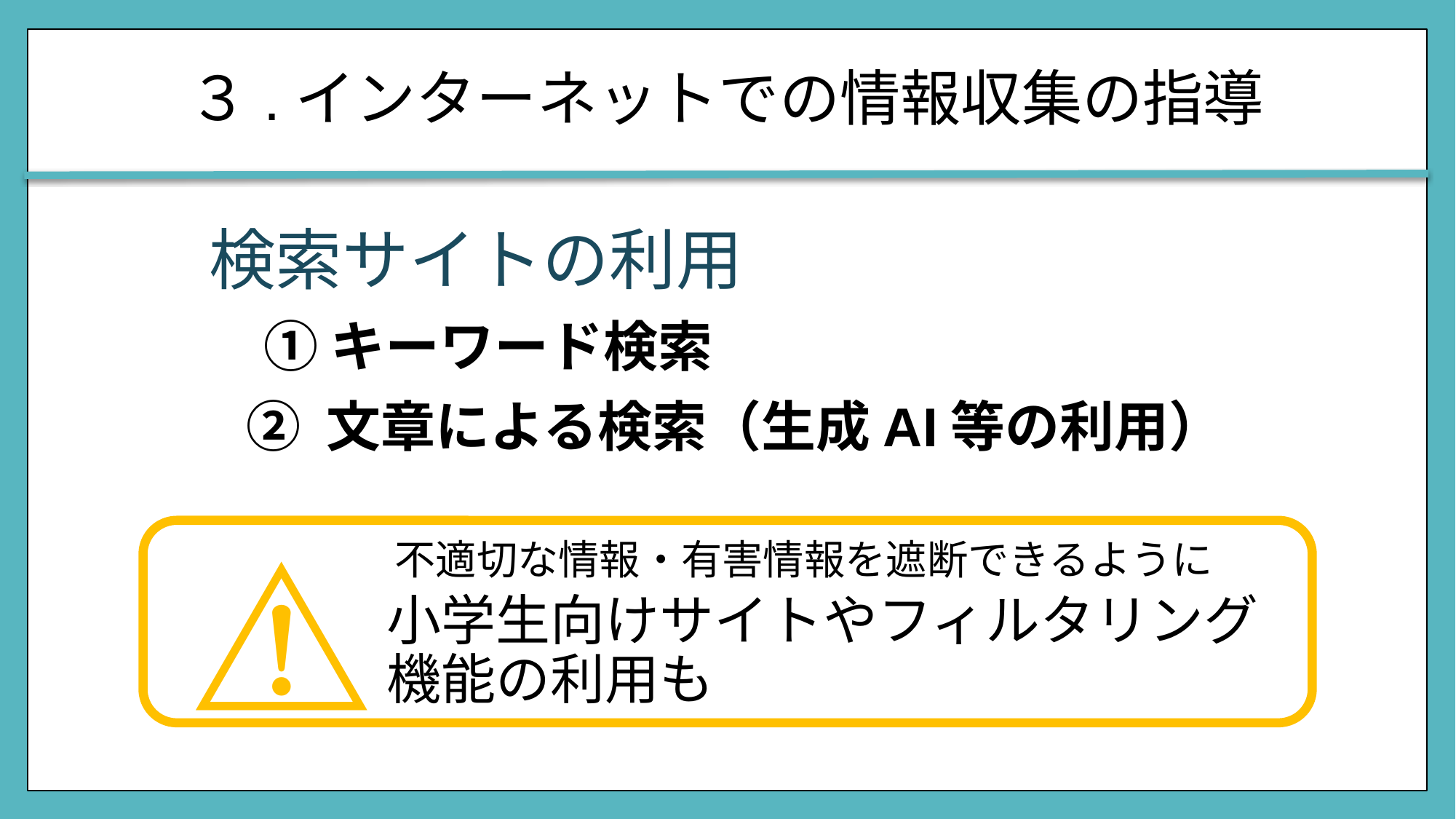

# ３.インターネットでの情報収集の指導
検索サイトの利用
　① キーワード検索
   ② 文章による検索（生成AI等の利用）

不適切な情報・有害情報を遮断できるように
⚠
小学生向けサイトやフィルタリング機能の利用も